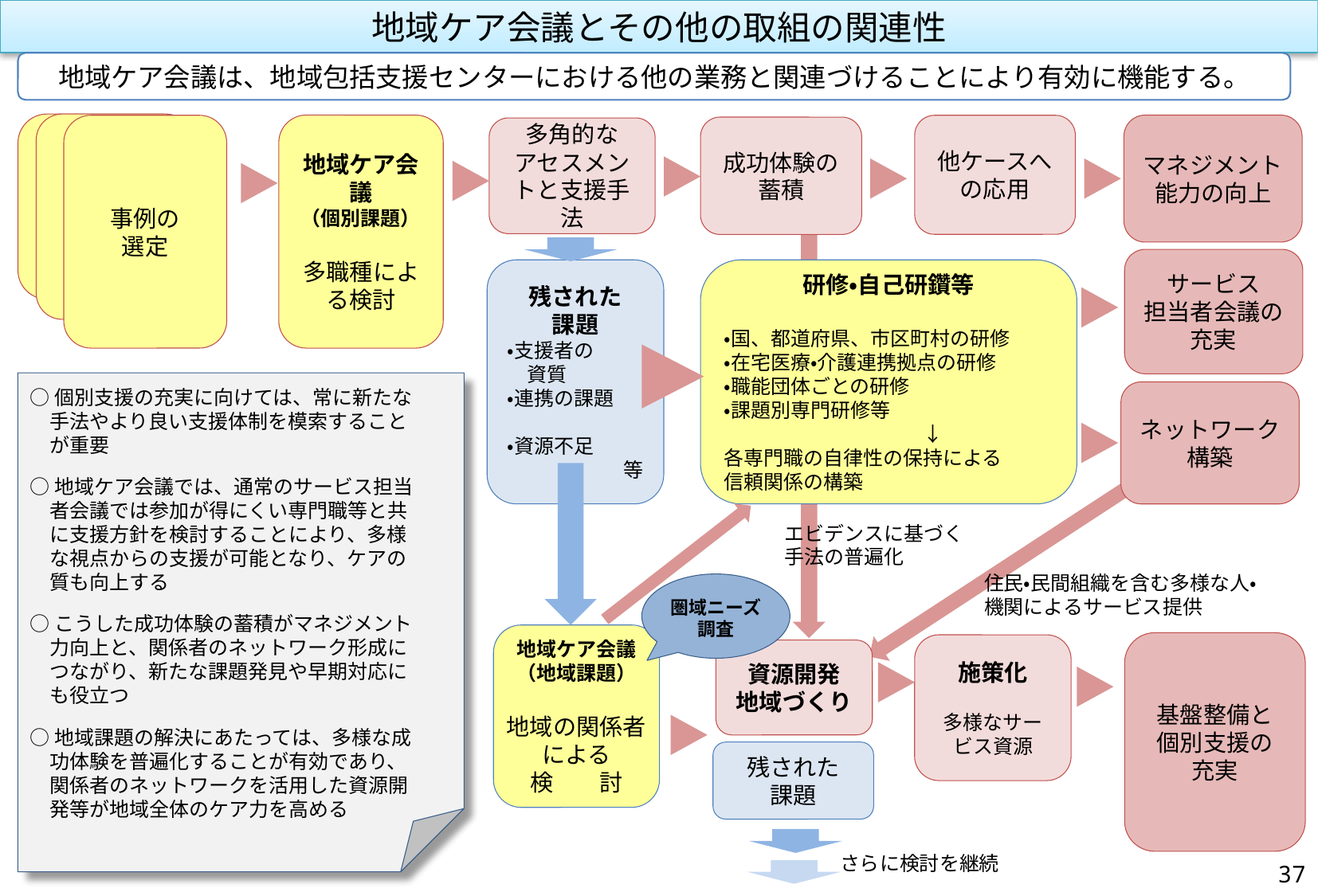

地域ケア会議とその他の取組の関連性
地域ケア会議は、地域包括支援センターにおける他の業務と関連づけることにより有効に機能する。
事例の選定
事例の選定
地域ケア会議
（個別課題）

多職種による検討
マネジメント
能力の向上
事例の
選定
他ケースへの応用
成功体験の蓄積
多角的な
アセスメントと支援手法

サービス
担当者会議の充実
研修・自己研鑽等

・国、都道府県、市区町村の研修
・在宅医療・介護連携拠点の研修
・職能団体ごとの研修
・課題別専門研修等
　　　　　　　　　　↓
各専門職の自律性の保持による
信頼関係の構築
残された
課題
・支援者の
　資質
・連携の課題

・資源不足
等

○個別支援の充実に向けては、常に新たな
　手法やより良い支援体制を模索すること
　が重要

○地域ケア会議では、通常のサービス担当
　者会議では参加が得にくい専門職等と共
　に支援方針を検討することにより、多様
　な視点からの支援が可能となり、ケアの
　質も向上する

○こうした成功体験の蓄積がマネジメント
　力向上と、関係者のネットワーク形成に
　つながり、新たな課題発見や早期対応に
　も役立つ

○地域課題の解決にあたっては、多様な成
　功体験を普遍化することが有効であり、
　関係者のネットワークを活用した資源開
　発等が地域全体のケア力を高める
ネットワーク構築

エビデンスに基づく
手法の普遍化

住民・民間組織を含む多様な人・機関によるサービス提供
圏域ニーズ
調査
地域ケア会議
（地域課題）

地域の関係者による
検　　討
基盤整備と
個別支援の
充実
施策化

多様なサービス資源
資源開発
地域づくり

残された
課題

さらに検討を継続
37